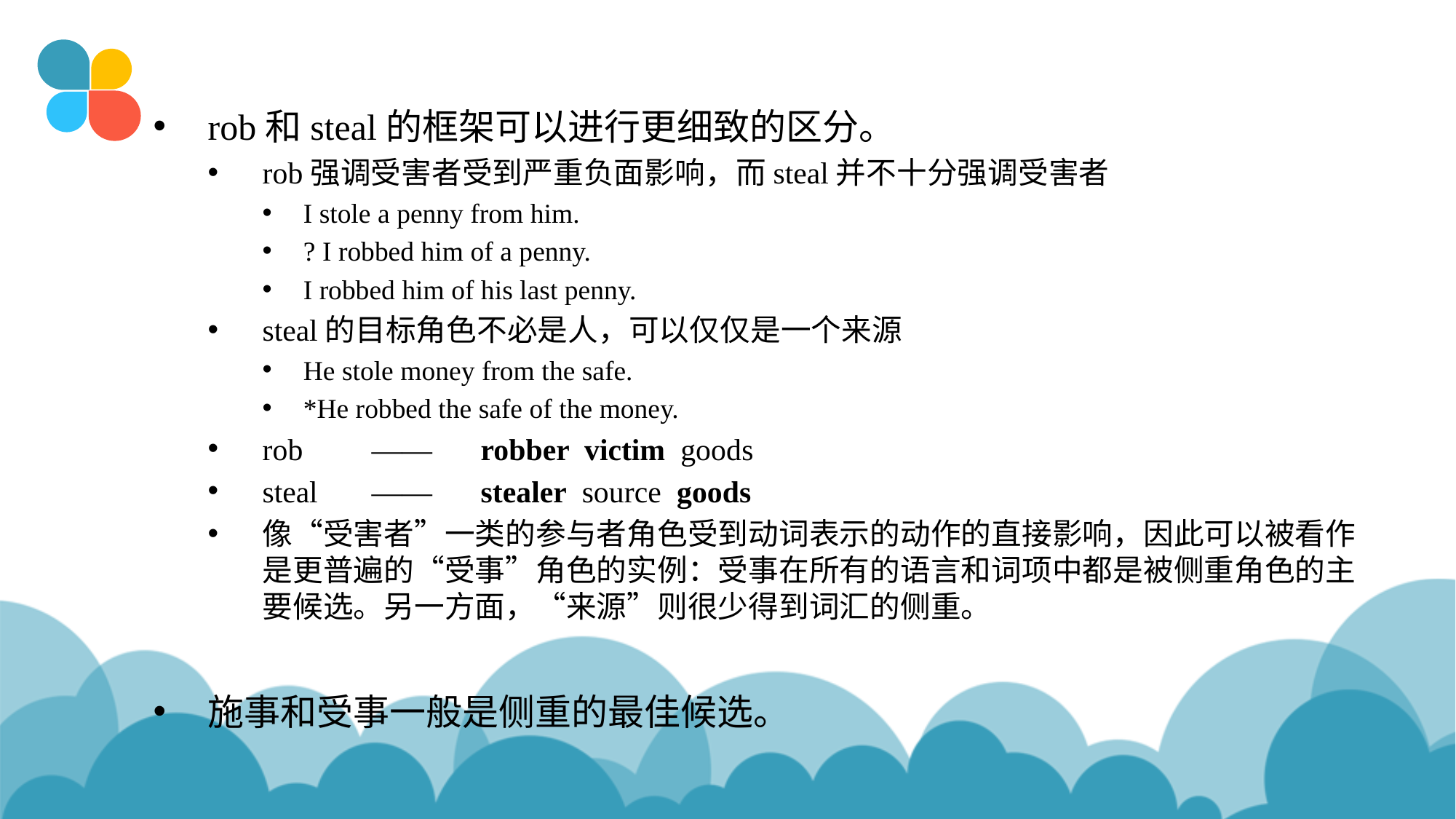

rob和steal的框架可以进行更细致的区分。
rob强调受害者受到严重负面影响，而steal并不十分强调受害者
I stole a penny from him.
? I robbed him of a penny.
I robbed him of his last penny.
steal的目标角色不必是人，可以仅仅是一个来源
He stole money from the safe.
*He robbed the safe of the money.
rob	——	robber  victim  goods
steal	——	stealer  source  goods
像“受害者”一类的参与者角色受到动词表示的动作的直接影响，因此可以被看作是更普遍的“受事”角色的实例：受事在所有的语言和词项中都是被侧重角色的主要候选。另一方面，“来源”则很少得到词汇的侧重。

施事和受事一般是侧重的最佳候选。